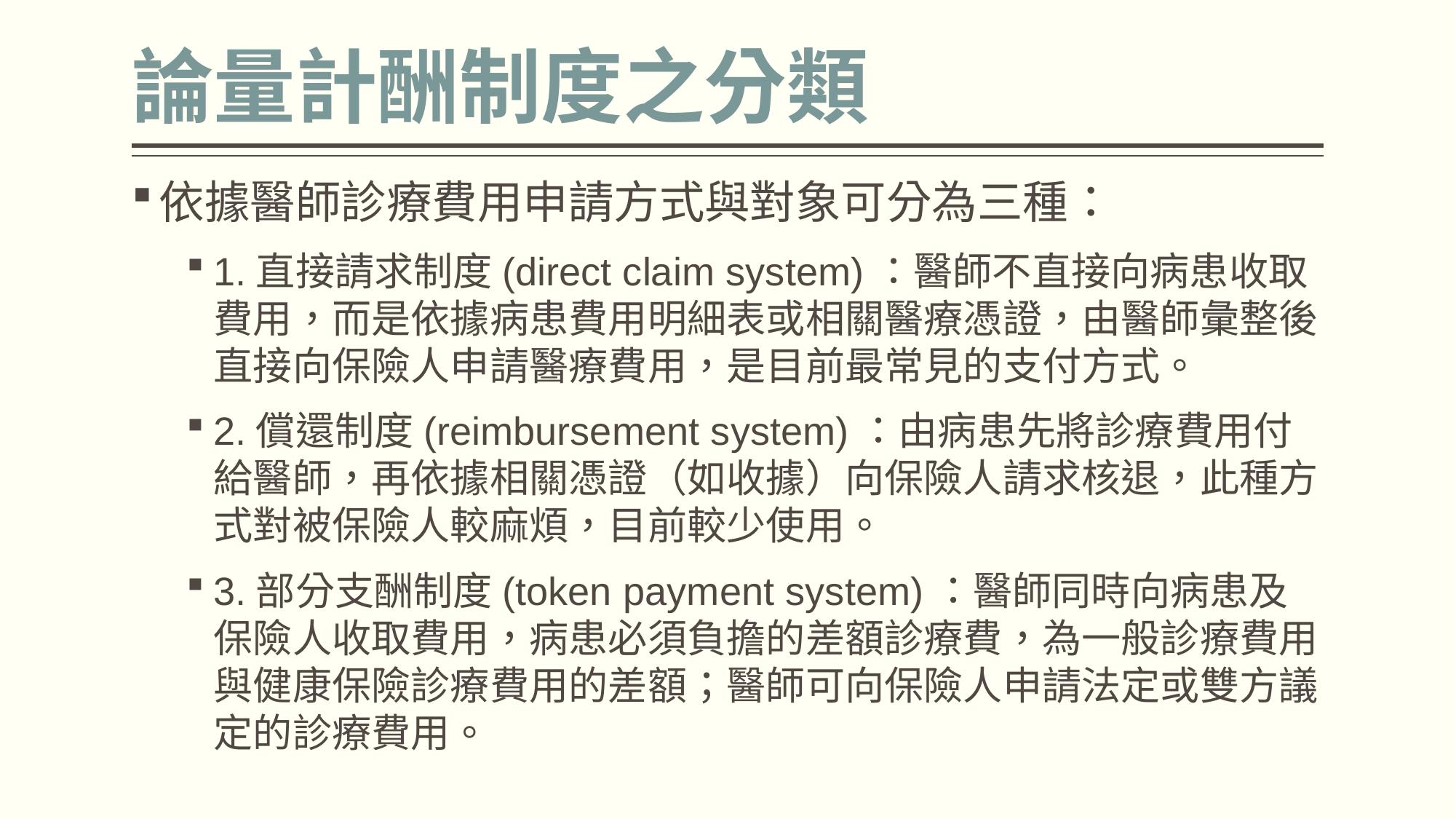

# 論量計酬制度之分類
依據醫師診療費用申請方式與對象可分為三種：
1.直接請求制度(direct claim system)：醫師不直接向病患收取費用，而是依據病患費用明細表或相關醫療憑證，由醫師彙整後直接向保險人申請醫療費用，是目前最常見的支付方式。
2.償還制度(reimbursement system)：由病患先將診療費用付給醫師，再依據相關憑證（如收據）向保險人請求核退，此種方式對被保險人較麻煩，目前較少使用。
3.部分支酬制度(token payment system)：醫師同時向病患及保險人收取費用，病患必須負擔的差額診療費，為一般診療費用與健康保險診療費用的差額；醫師可向保險人申請法定或雙方議定的診療費用。